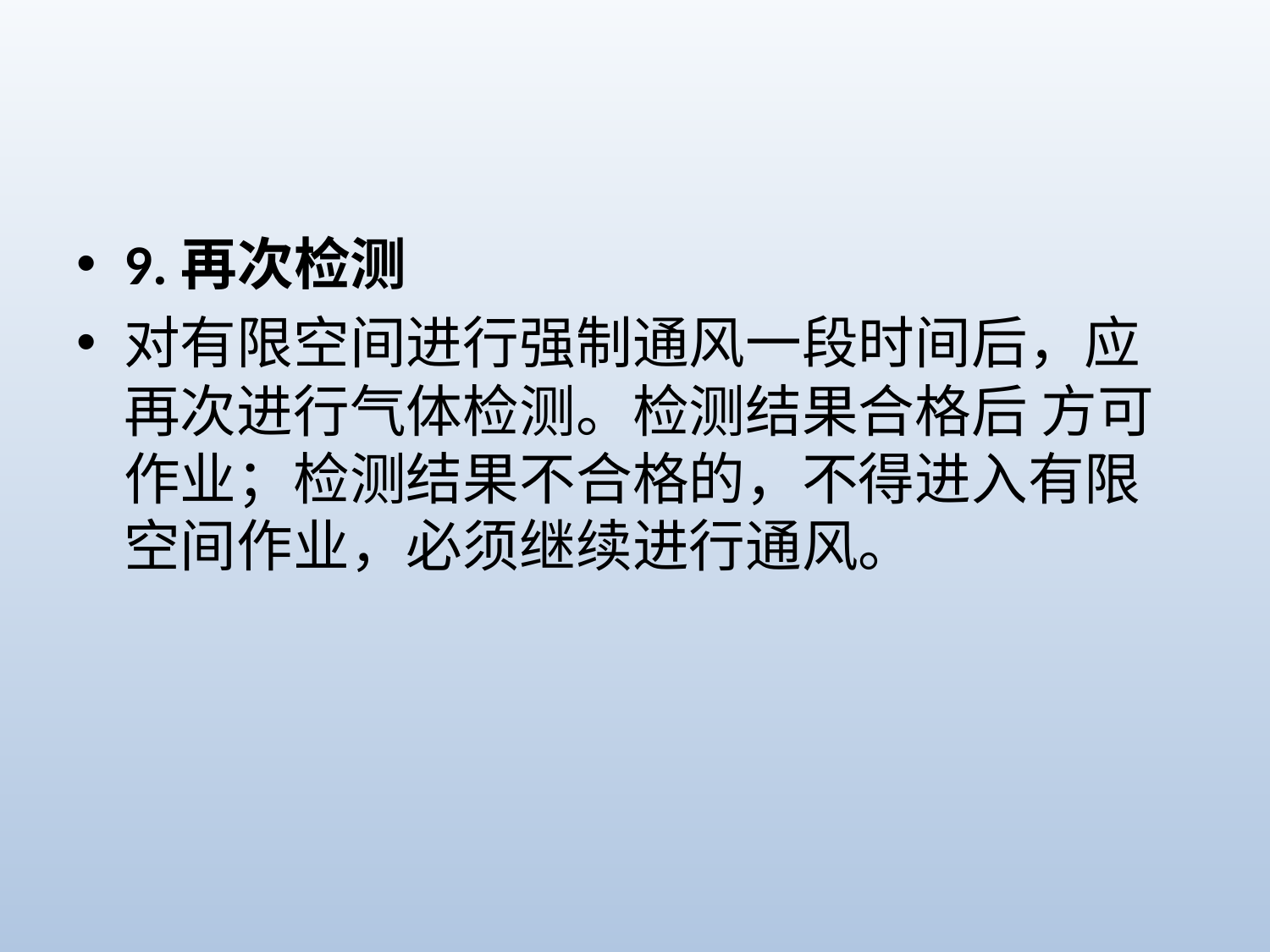

#
9.再次检测
对有限空间进行强制通风一段时间后，应再次进行气体检测。检测结果合格后 方可作业；检测结果不合格的，不得进入有限空间作业，必须继续进行通风。